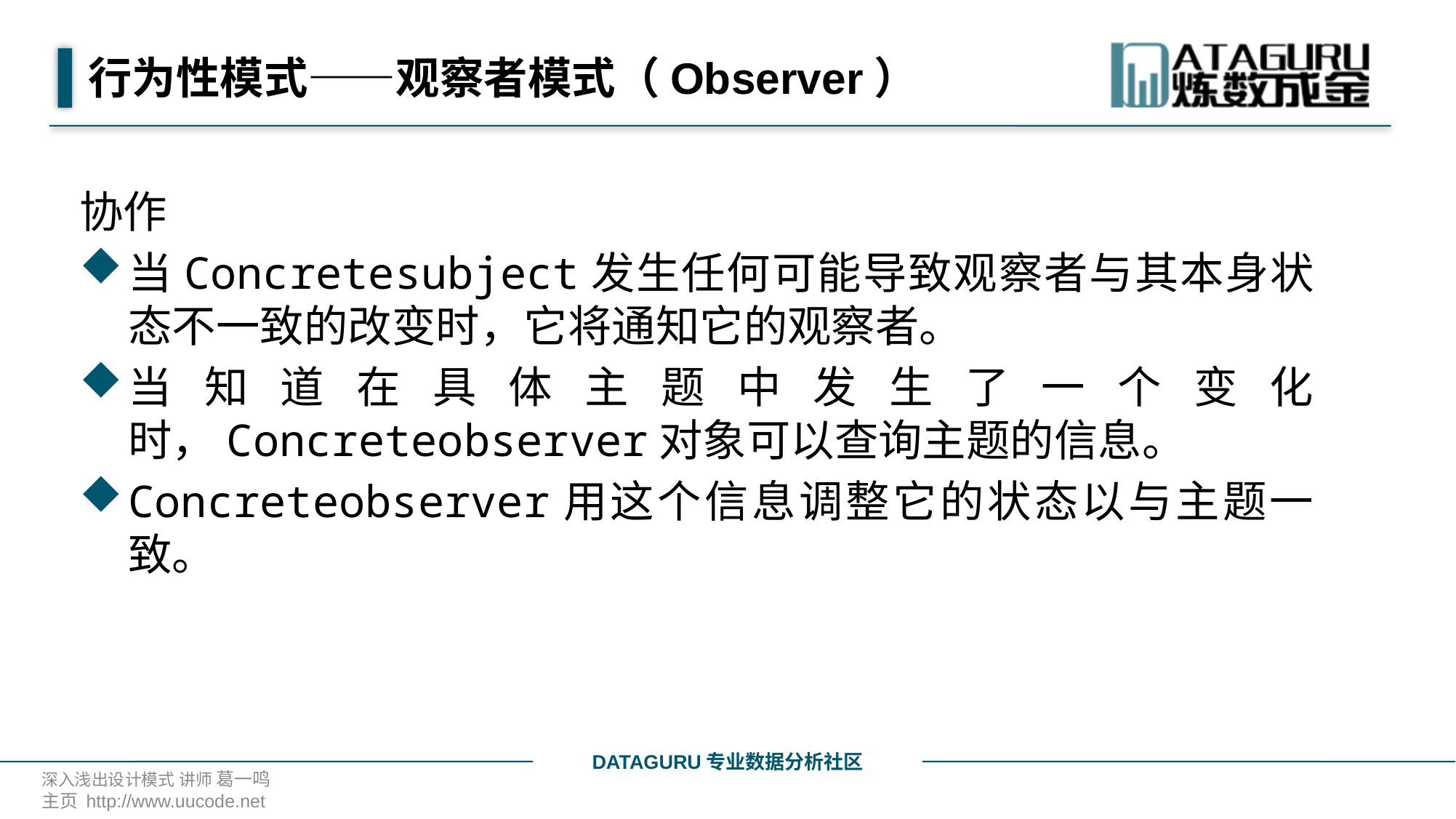

# 行为性模式——观察者模式（Observer）
协作
当Concretesubject发生任何可能导致观察者与其本身状态不一致的改变时，它将通知它的观察者。
当知道在具体主题中发生了一个变化时，Concreteobserver对象可以查询主题的信息。
Concreteobserver用这个信息调整它的状态以与主题一致。